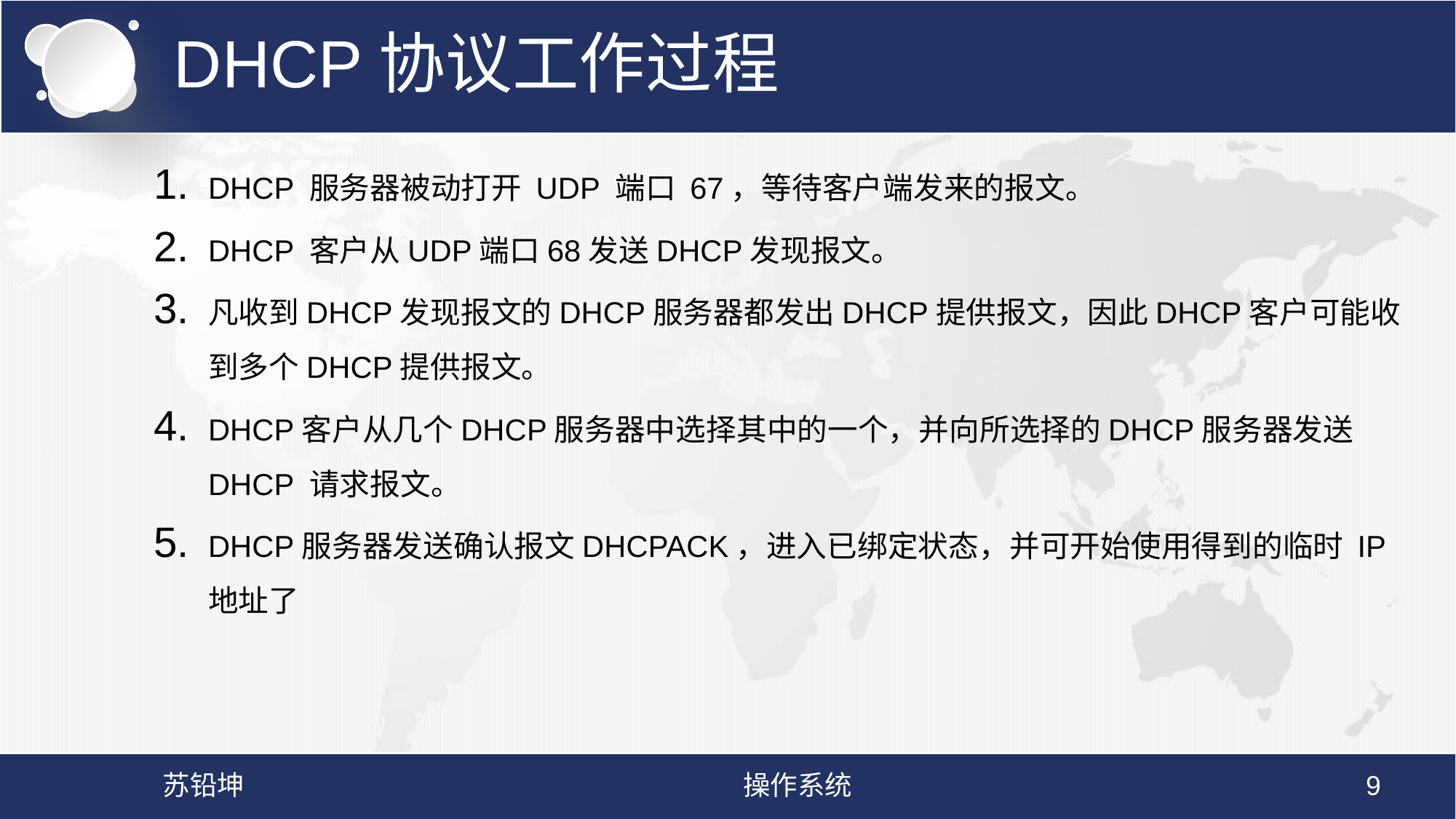

# DHCP协议工作过程

DHCP 服务器被动打开 UDP 端口 67，等待客户端发来的报文。
DHCP 客户从UDP端口68发送DHCP发现报文。
凡收到DHCP发现报文的DHCP服务器都发出DHCP提供报文，因此DHCP客户可能收到多个DHCP提供报文。
DHCP客户从几个DHCP服务器中选择其中的一个，并向所选择的DHCP服务器发送DHCP 请求报文。
DHCP服务器发送确认报文DHCPACK，进入已绑定状态，并可开始使用得到的临时 IP 地址了

苏铅坤
操作系统
9